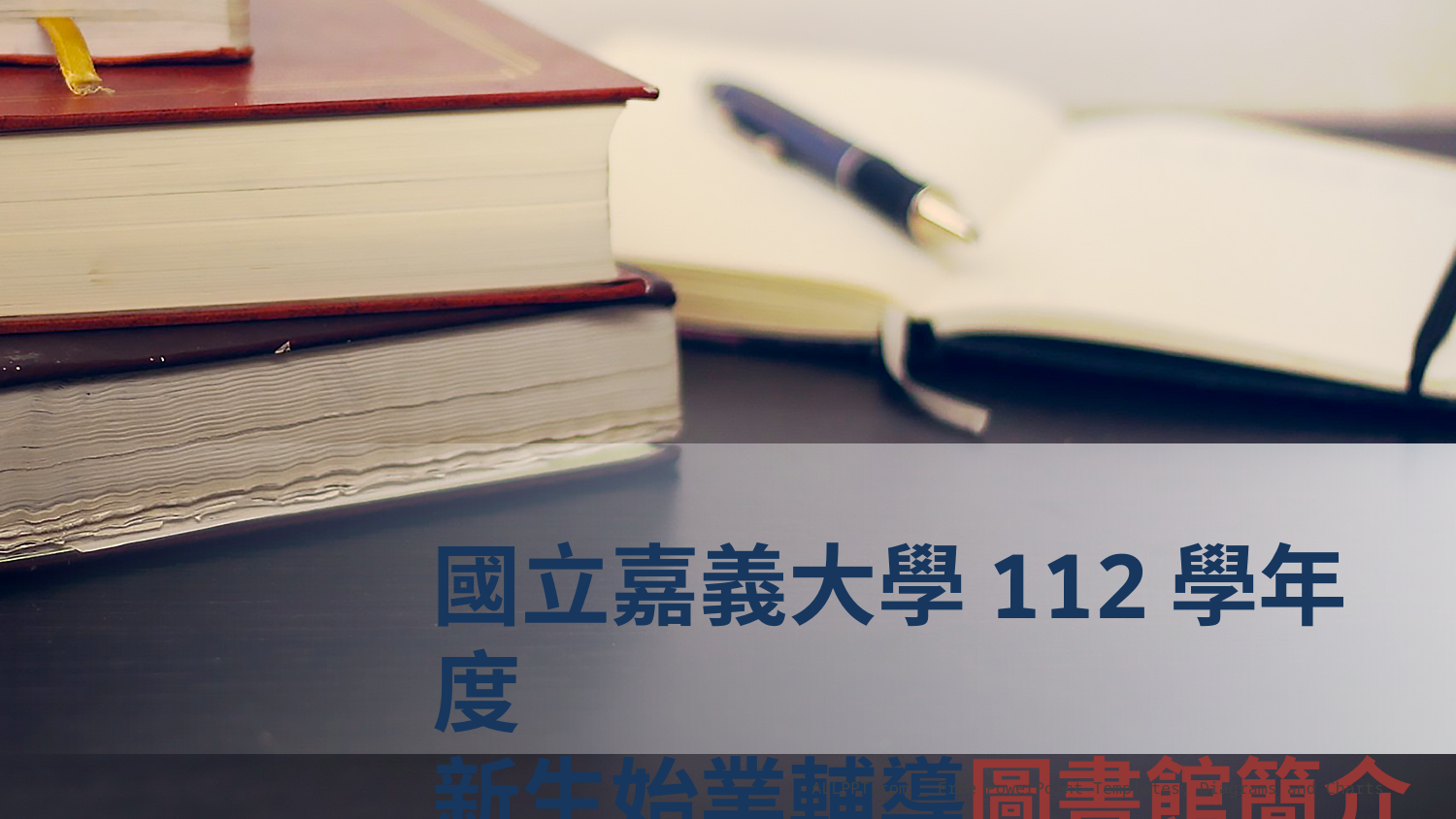

國立嘉義大學112學年度
新生始業輔導圖書館簡介
ALLPPT.com _ Free PowerPoint Templates, Diagrams and Charts